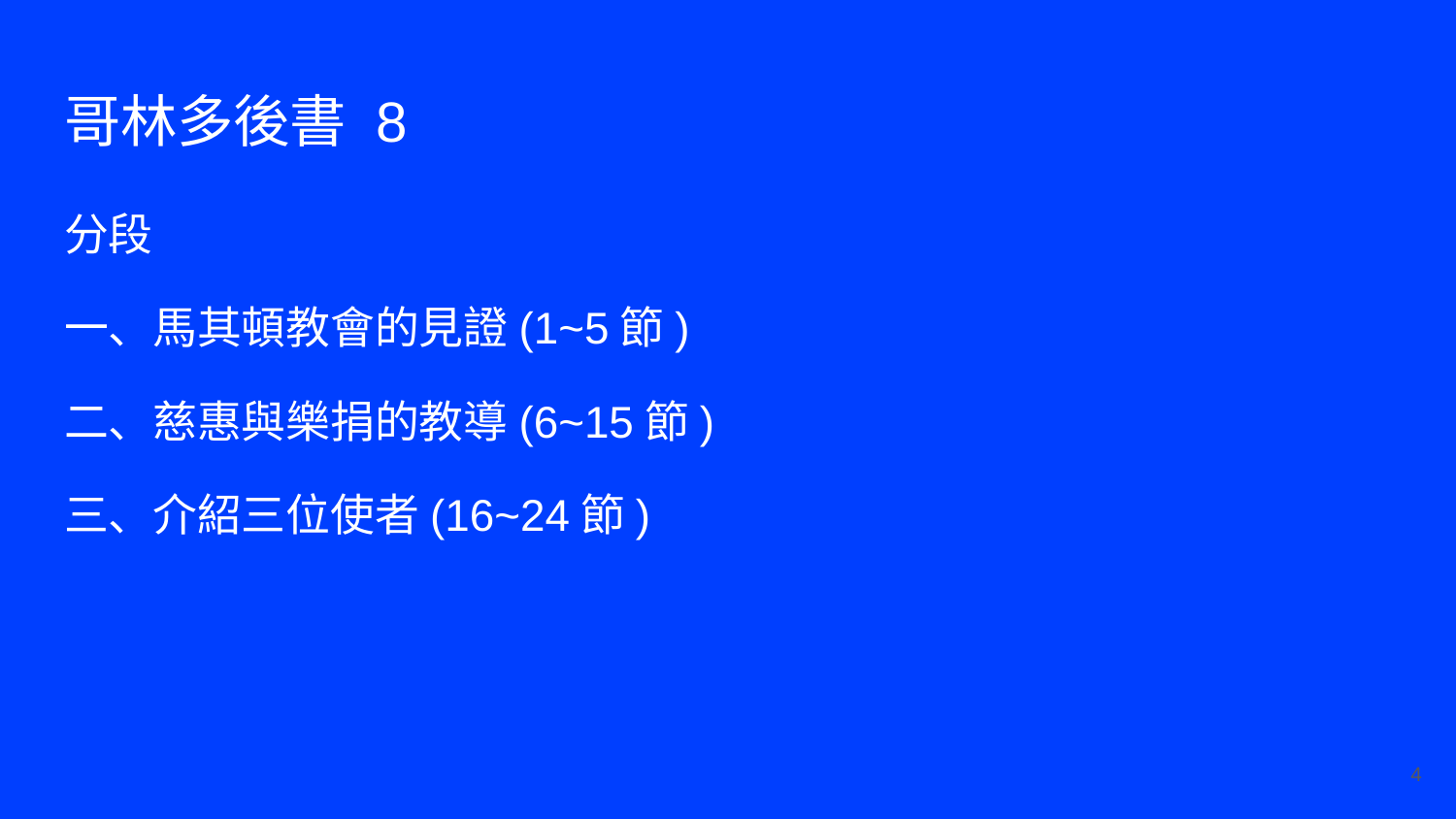

# 哥林多後書 8
分段
一、馬其頓教會的見證(1~5節)
二、慈惠與樂捐的教導(6~15節)
三、介紹三位使者(16~24節)
4